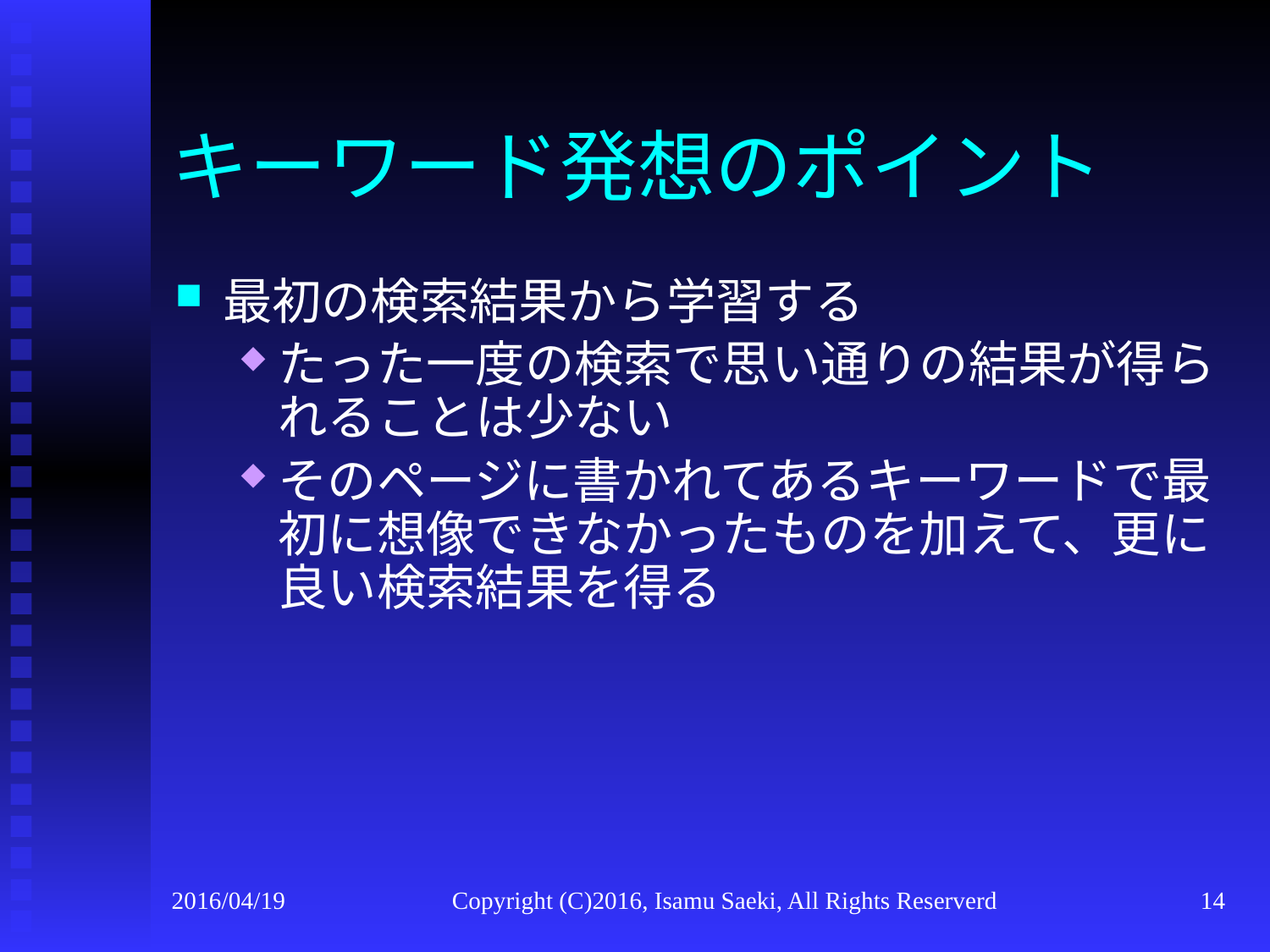

# キーワード発想のポイント
最初の検索結果から学習する
たった一度の検索で思い通りの結果が得られることは少ない
そのページに書かれてあるキーワードで最初に想像できなかったものを加えて、更に良い検索結果を得る
2016/04/19
Copyright (C)2016, Isamu Saeki, All Rights Reserverd
14